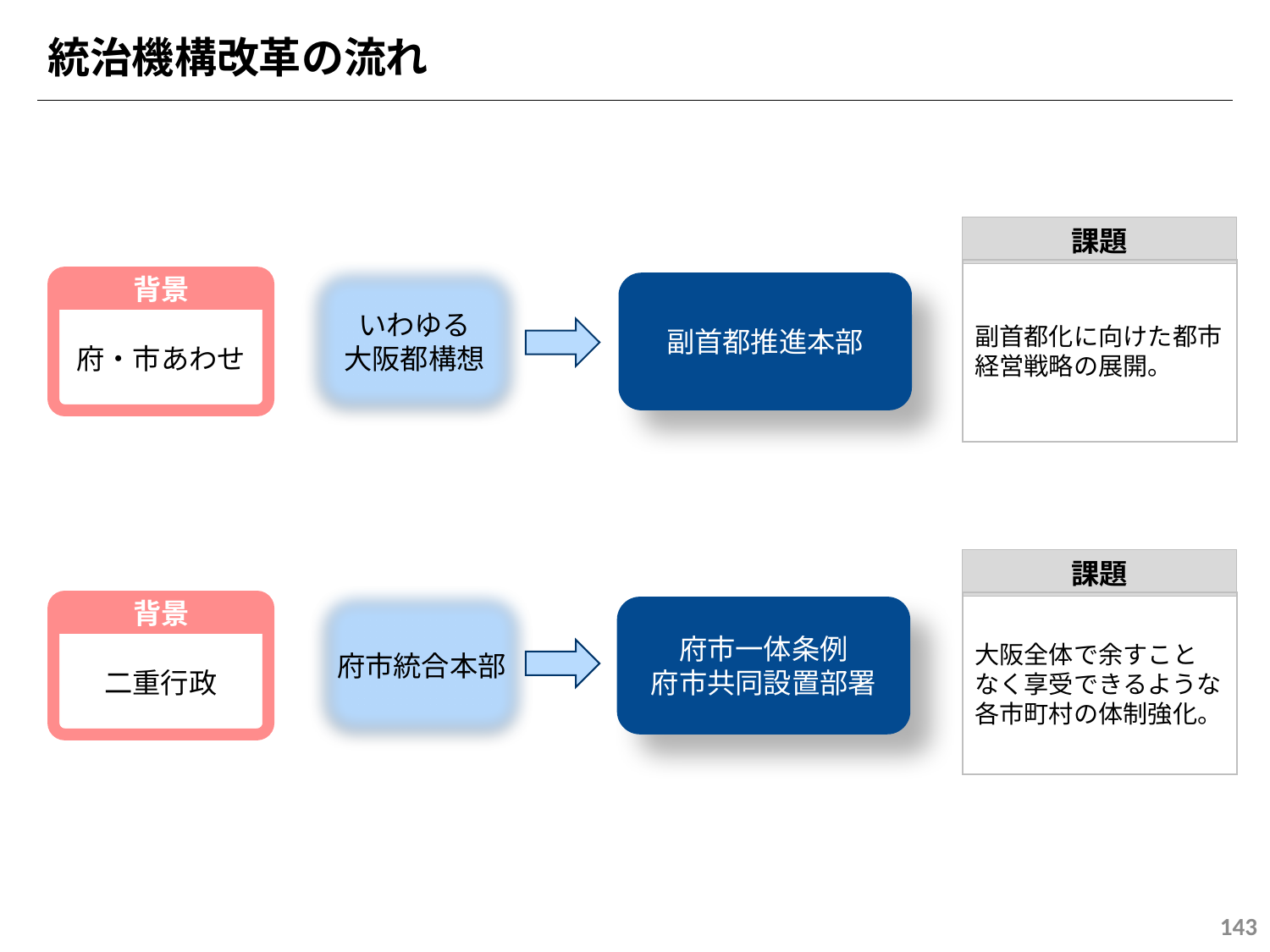

統治機構改革の流れ
課題
副首都化に向けた都市経営戦略の展開。
いわゆる
大阪都構想
副首都推進本部

府・市あわせ
背景

課題
府市統合本部
大阪全体で余すこと
なく享受できるような各市町村の体制強化。
府市一体条例
府市共同設置部署

二重行政
背景

143